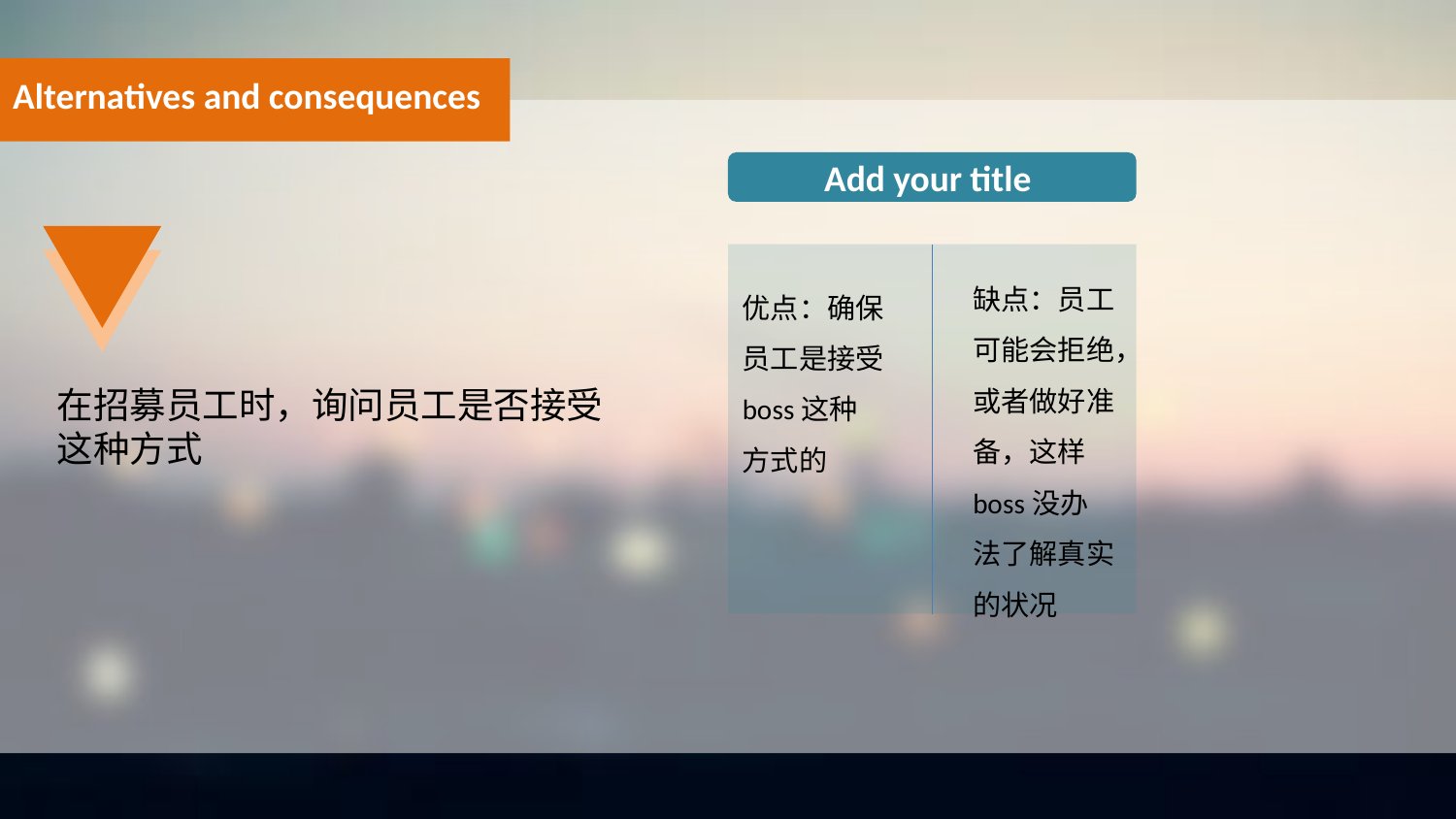

Alternatives and consequences
Add your title

缺点：员工可能会拒绝，或者做好准备，这样boss没办法了解真实的状况
优点：确保员工是接受boss这种方式的
在招募员工时，询问员工是否接受
这种方式